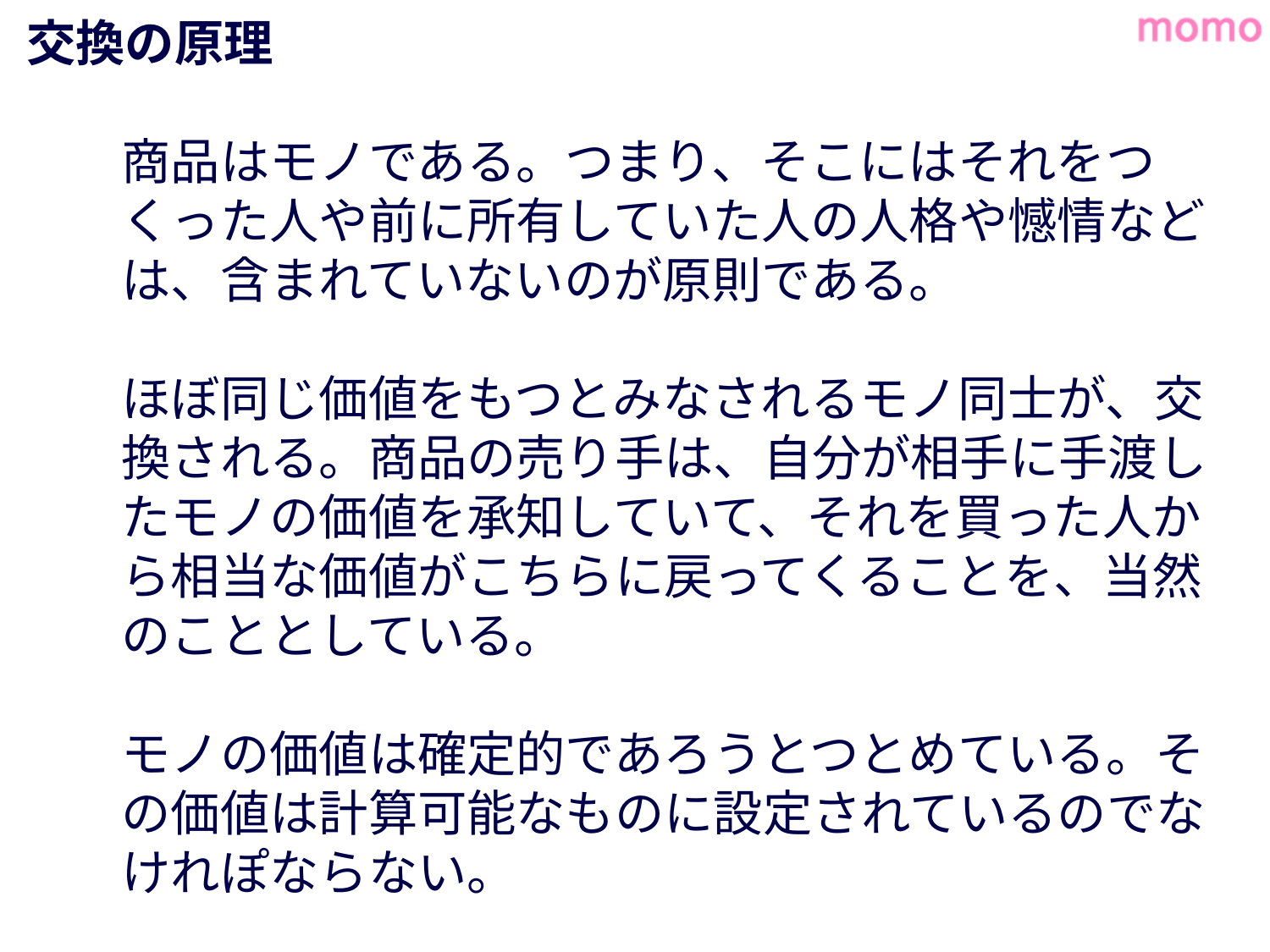

# 交換の原理 商品はモノである。つまり、そこにはそれをつくった人や前に所有していた人の人格や憾情などは、含まれていないのが原則である。 ほぼ同じ価値をもつとみなされるモノ同士が、交換される。商品の売り手は、自分が相手に手渡したモノの価値を承知していて、それを買った人から相当な価値がこちらに戻ってくることを、当然のこととしている。 モノの価値は確定的であろうとつとめている。その価値は計算可能なものに設定されているのでなけれぽならない。